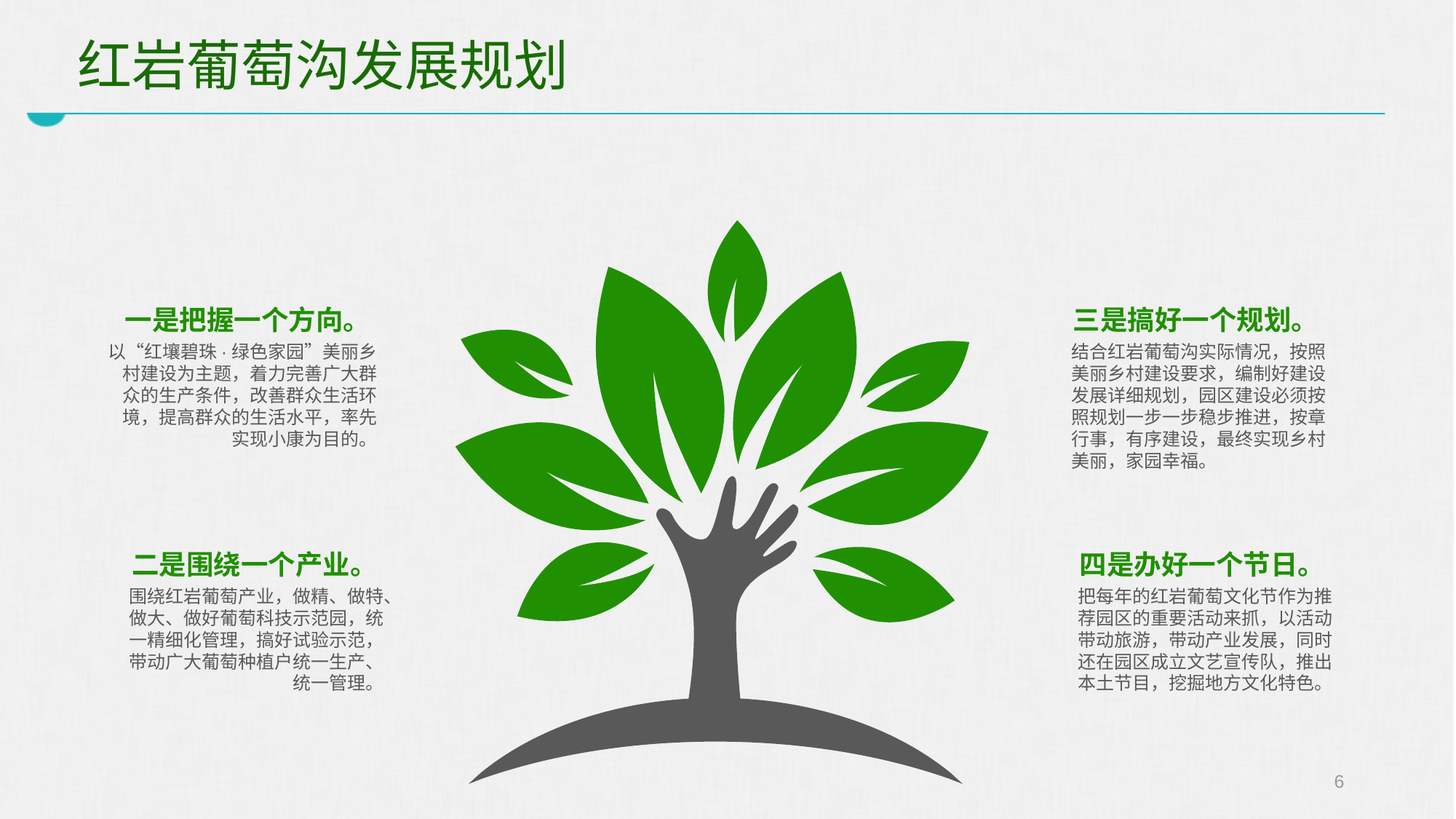

# 红岩葡萄沟发展规划

一是把握一个方向。
以“红壤碧珠·绿色家园”美丽乡村建设为主题，着力完善广大群众的生产条件，改善群众生活环境，提高群众的生活水平，率先实现小康为目的。
三是搞好一个规划。
结合红岩葡萄沟实际情况，按照美丽乡村建设要求，编制好建设发展详细规划，园区建设必须按照规划一步一步稳步推进，按章行事，有序建设，最终实现乡村美丽，家园幸福。
二是围绕一个产业。
围绕红岩葡萄产业，做精、做特、做大、做好葡萄科技示范园，统一精细化管理，搞好试验示范，带动广大葡萄种植户统一生产、统一管理。
四是办好一个节日。
把每年的红岩葡萄文化节作为推荐园区的重要活动来抓，以活动带动旅游，带动产业发展，同时还在园区成立文艺宣传队，推出本土节目，挖掘地方文化特色。
6